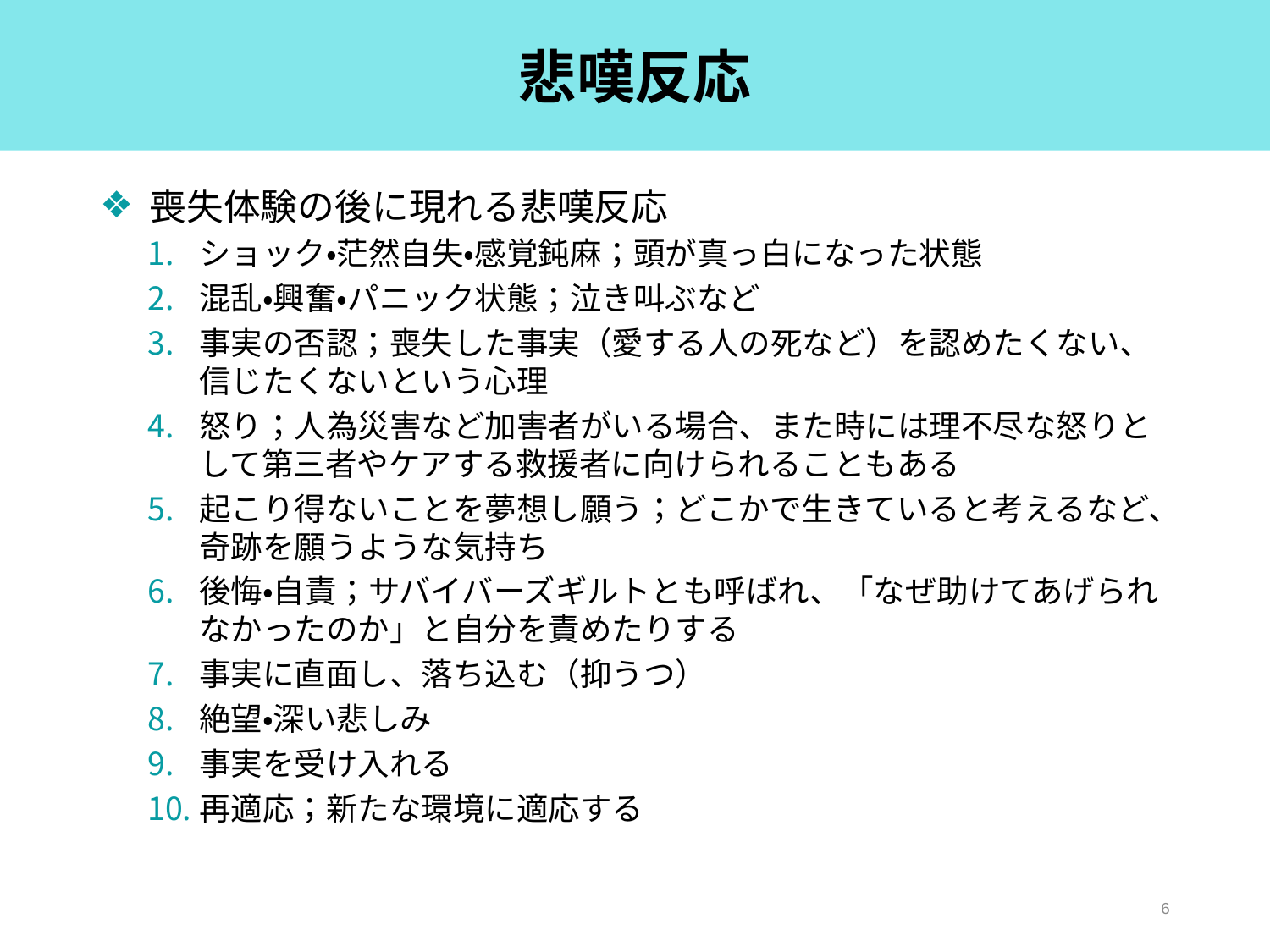

# 悲嘆反応
喪失体験の後に現れる悲嘆反応
ショック・茫然自失・感覚鈍麻；頭が真っ白になった状態
混乱・興奮・パニック状態；泣き叫ぶなど
事実の否認；喪失した事実（愛する人の死など）を認めたくない、信じたくないという心理
怒り；人為災害など加害者がいる場合、また時には理不尽な怒りとして第三者やケアする救援者に向けられることもある
起こり得ないことを夢想し願う；どこかで生きていると考えるなど、奇跡を願うような気持ち
後悔・自責；サバイバーズギルトとも呼ばれ、「なぜ助けてあげられなかったのか」と自分を責めたりする
事実に直面し、落ち込む（抑うつ）
絶望・深い悲しみ
事実を受け入れる
再適応；新たな環境に適応する
6